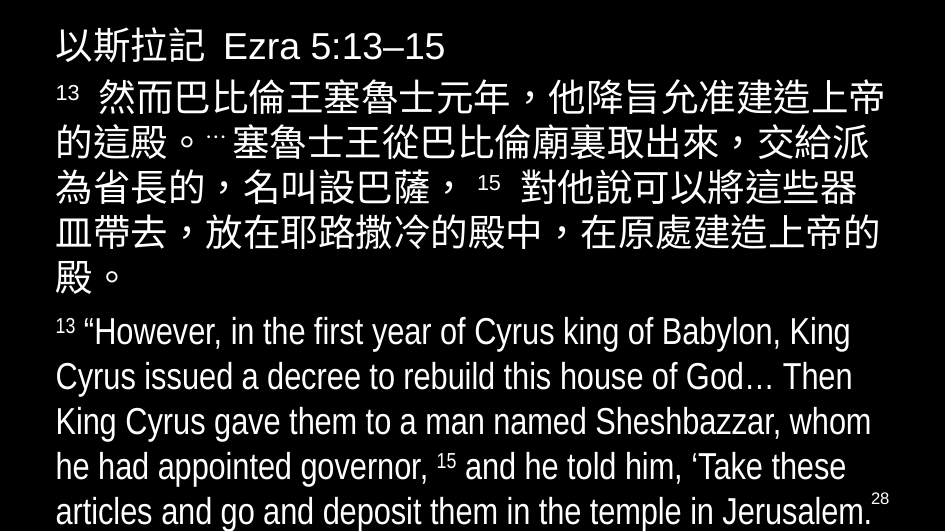

以斯拉記 Ezra 5:13–15
13 然而巴比倫王塞魯士元年，他降旨允准建造上帝的這殿。… 塞魯士王從巴比倫廟裏取出來，交給派為省長的，名叫設巴薩，15 對他說可以將這些器皿帶去，放在耶路撒冷的殿中，在原處建造上帝的殿。
13 “However, in the first year of Cyrus king of Babylon, King Cyrus issued a decree to rebuild this house of God… Then King Cyrus gave them to a man named Sheshbazzar, whom he had appointed governor, 15 and he told him, ‘Take these articles and go and deposit them in the temple in Jerusalem. And rebuild the house of God on its site.’

28